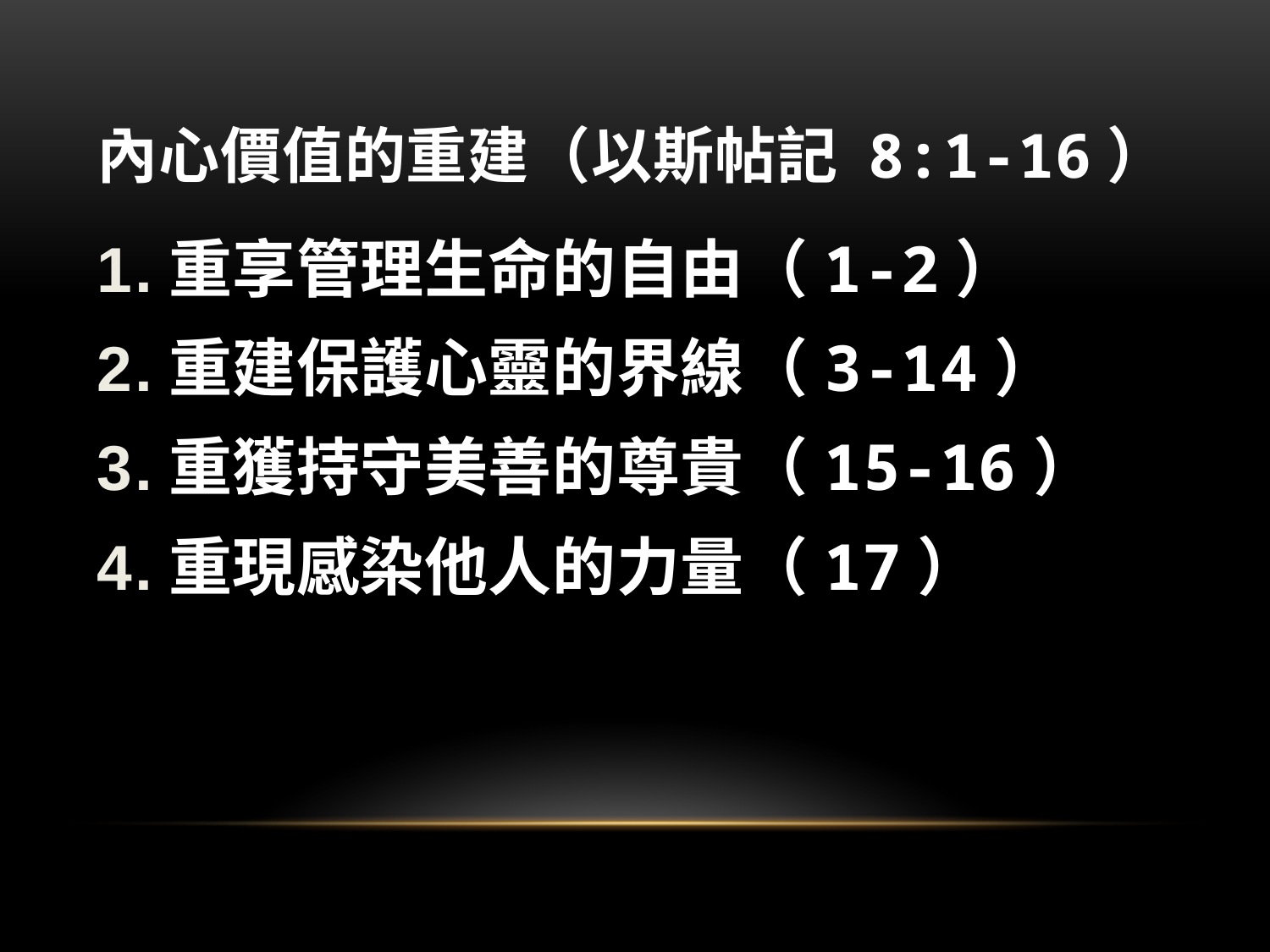

# 內心價值的重建（以斯帖記 8:1-16）
重享管理生命的自由（1-2）
重建保護心靈的界線（3-14）
重獲持守美善的尊貴（15-16）
重現感染他人的力量（17）